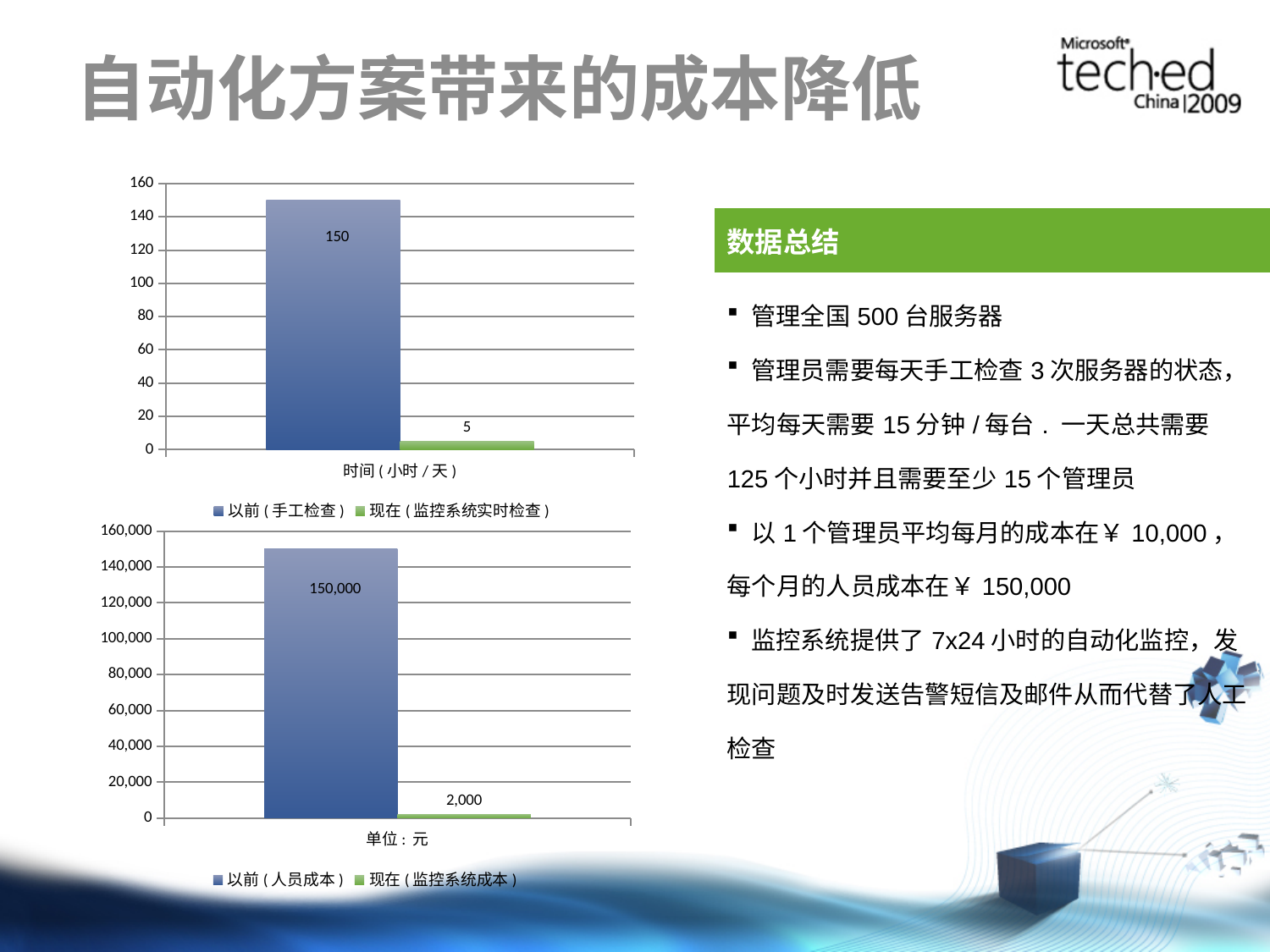

# 自动化方案带来的成本降低

### Chart

| Category | 以前(手工检查) | 现在(监控系统实时检查) |
|---|---|---|
| 时间(小时/天) | 150.0 | 5.0 |
| 数据总结 |
| --- |
| 管理全国500台服务器 管理员需要每天手工检查3次服务器的状态，平均每天需要15分钟/每台. 一天总共需要125个小时并且需要至少15个管理员 以1个管理员平均每月的成本在￥10,000，每个月的人员成本在￥150,000 监控系统提供了7x24小时的自动化监控，发现问题及时发送告警短信及邮件从而代替了人工检查 |

### Chart

| Category | 以前(人员成本) | 现在(监控系统成本) |
|---|---|---|
| 单位: 元 | 150000.0 | 2000.0 |